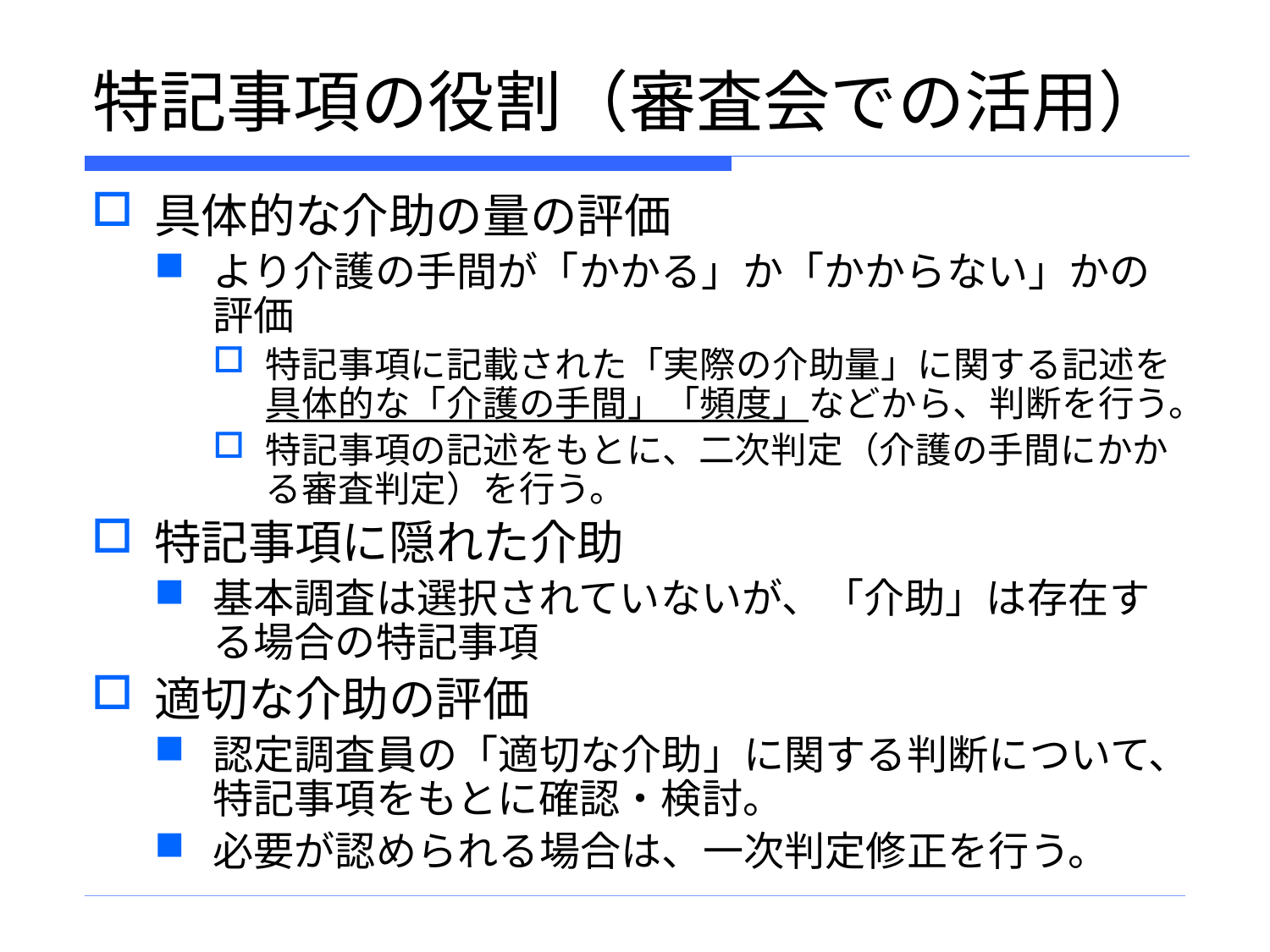

# 特記事項の役割（審査会での活用）
具体的な介助の量の評価
より介護の手間が「かかる」か「かからない」かの評価
特記事項に記載された「実際の介助量」に関する記述を具体的な「介護の手間」「頻度」などから、判断を行う。
特記事項の記述をもとに、二次判定（介護の手間にかかる審査判定）を行う。
特記事項に隠れた介助
基本調査は選択されていないが、「介助」は存在する場合の特記事項
適切な介助の評価
認定調査員の「適切な介助」に関する判断について、特記事項をもとに確認・検討。
必要が認められる場合は、一次判定修正を行う。